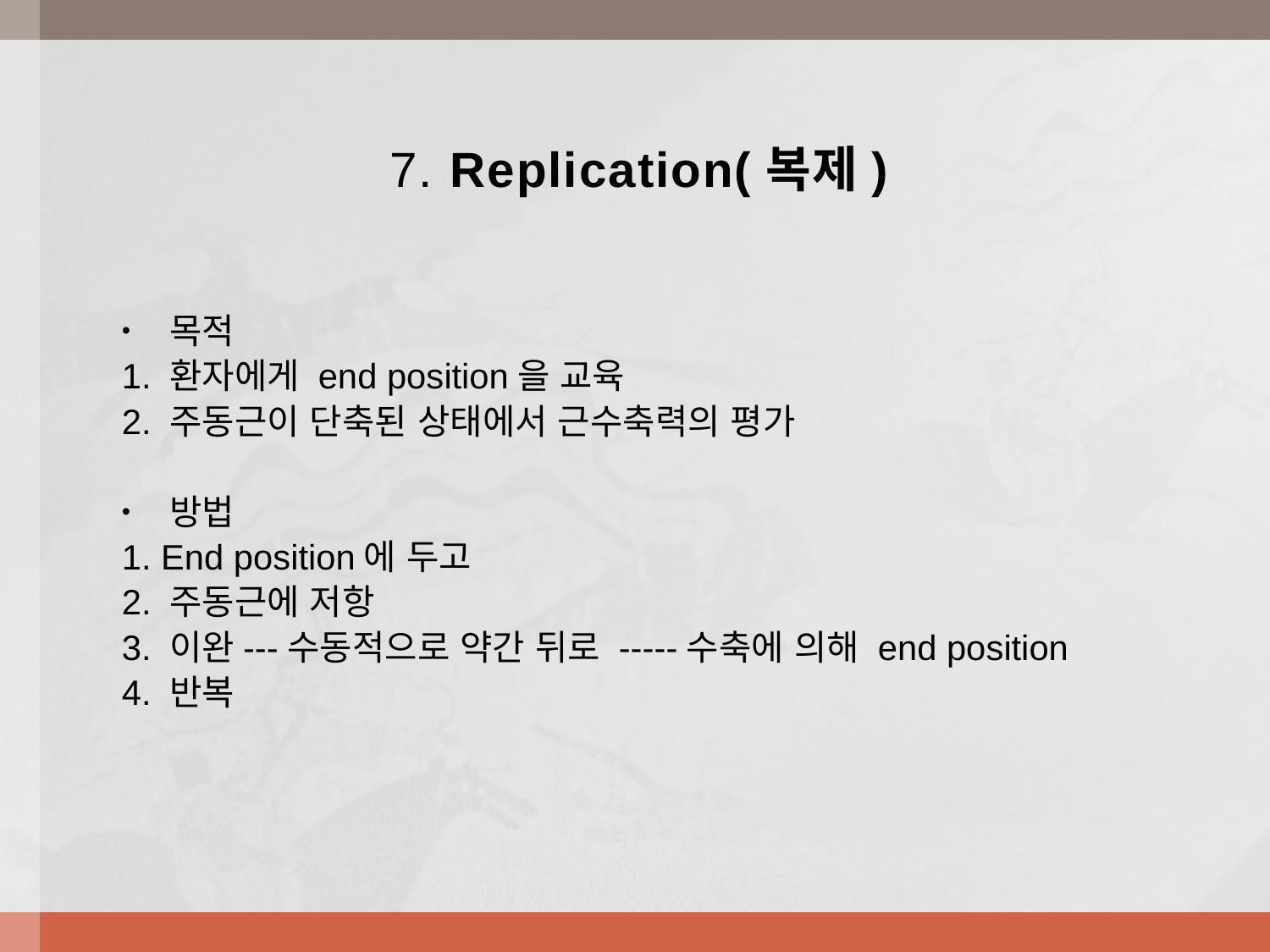

# 7. Replication(복제)
목적
1. 환자에게 end position을 교육
2. 주동근이 단축된 상태에서 근수축력의 평가

방법
1. End position에 두고
2. 주동근에 저항
3. 이완---수동적으로 약간 뒤로 -----수축에 의해 end position
4. 반복